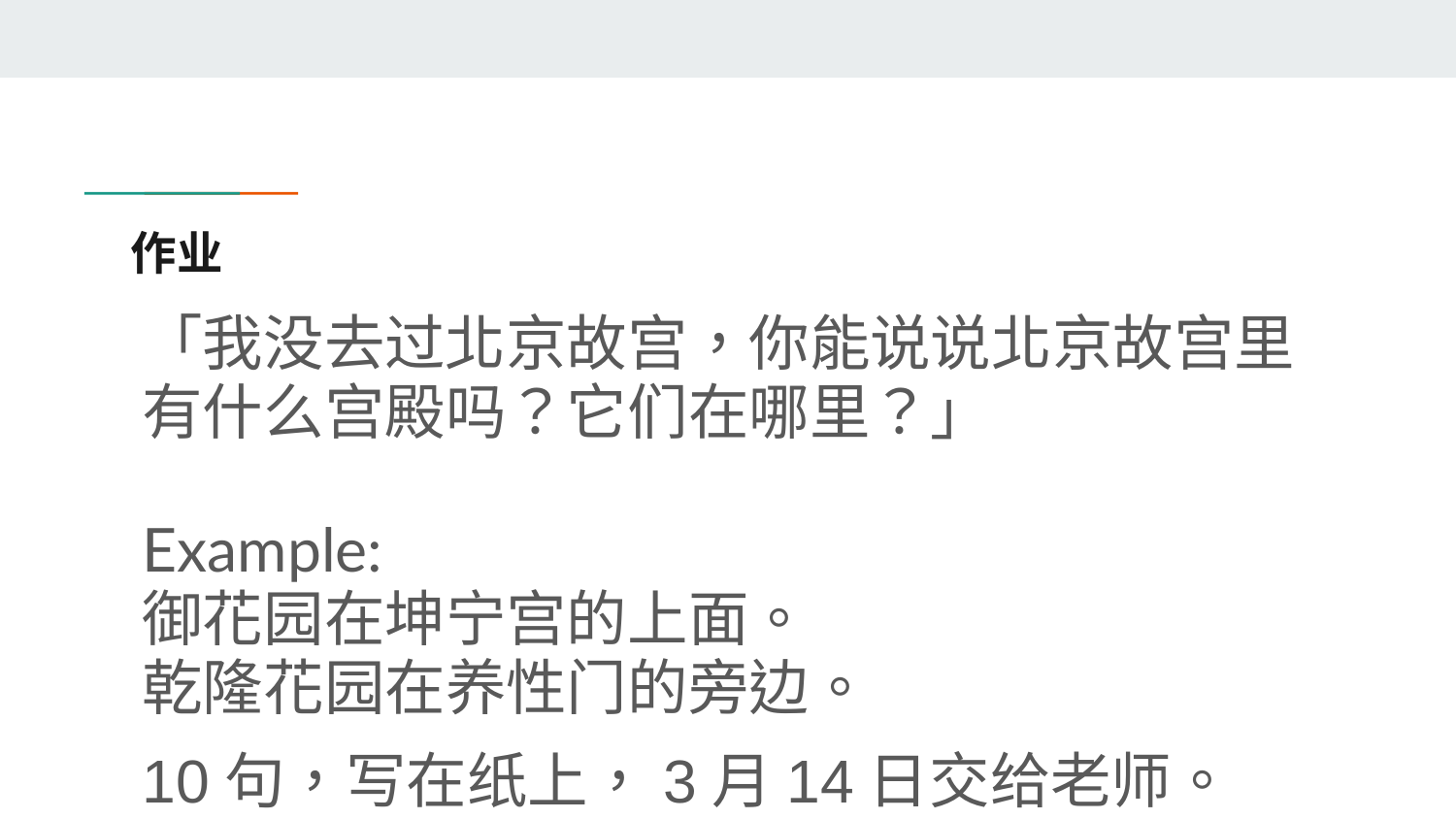

# 作业
「我没去过北京故宫，你能说说北京故宫里有什么宫殿吗？它们在哪里？」
Example:
御花园在坤宁宫的上面。
乾隆花园在养性门的旁边。
10句，写在纸上，3月14日交给老师。